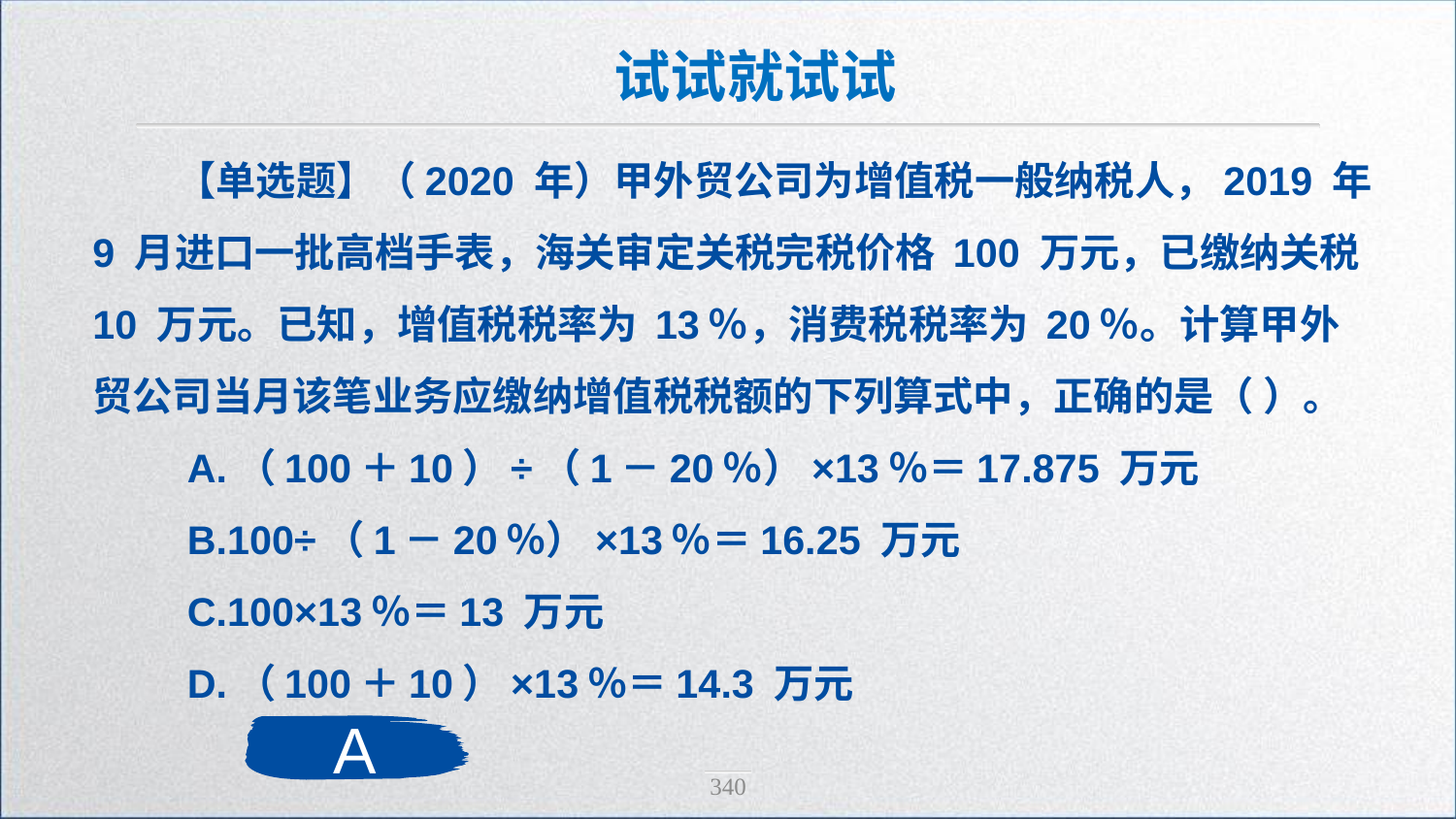

试试就试试
【单选题】（2020 年）甲外贸公司为增值税一般纳税人，2019 年 9 月进口一批高档手表，海关审定关税完税价格 100 万元，已缴纳关税 10 万元。已知，增值税税率为 13％，消费税税率为 20％。计算甲外贸公司当月该笔业务应缴纳增值税税额的下列算式中，正确的是（ ）。
 A.（100＋10）÷（1－20％）×13％＝17.875 万元
 B.100÷（1－20％）×13％＝16.25 万元
 C.100×13％＝13 万元
 D.（100＋10）×13％＝14.3 万元

A
340